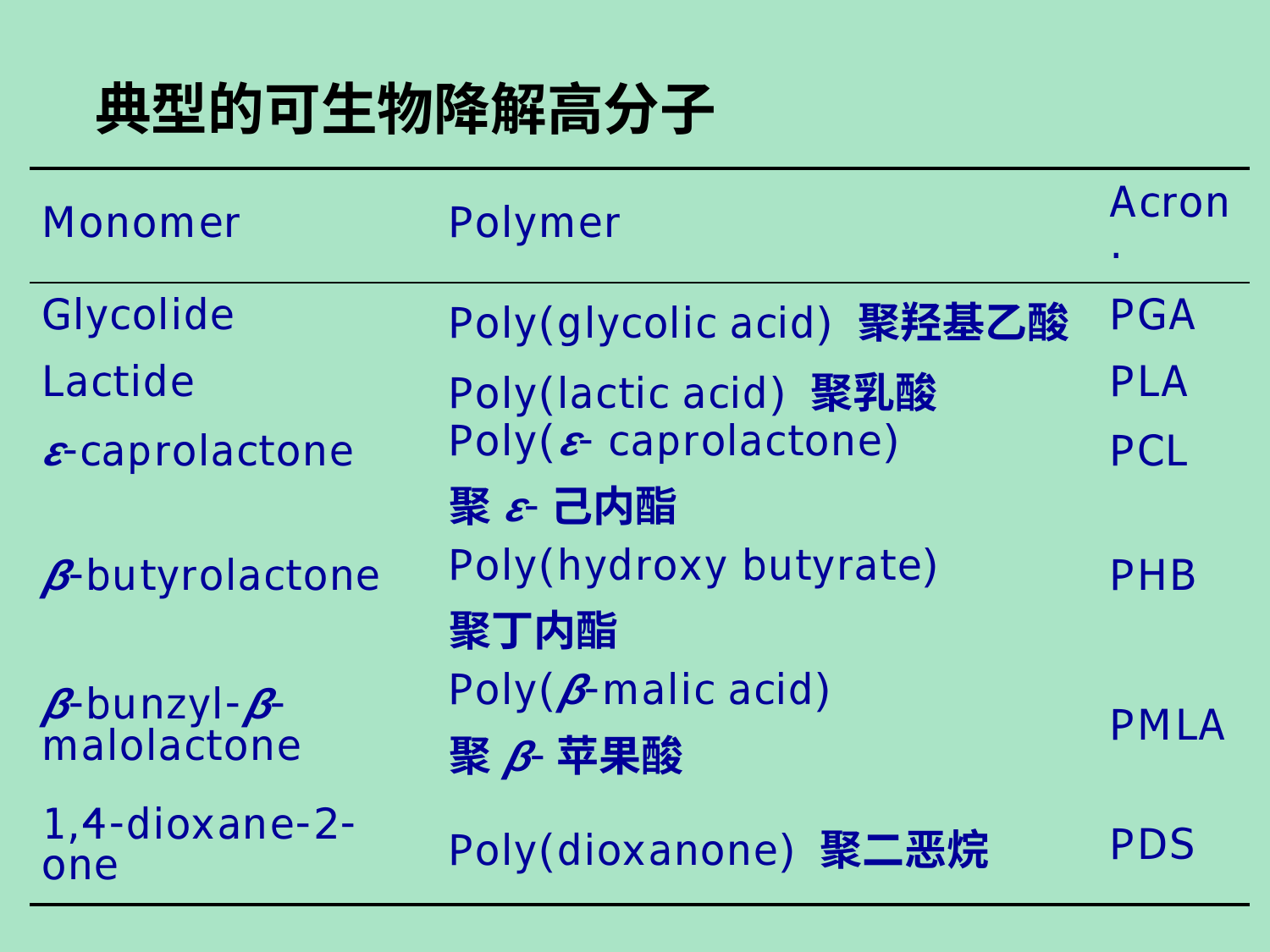

典型的可生物降解高分子
| Monomer | Polymer | Acron. |
| --- | --- | --- |
| Glycolide | Poly(glycolic acid) 聚羟基乙酸 | PGA |
| Lactide | Poly(lactic acid) 聚乳酸 | PLA |
| ε-caprolactone | Poly(ε- caprolactone) 聚ε-己内酯 | PCL |
| β-butyrolactone | Poly(hydroxy butyrate) 聚丁内酯 | PHB |
| β-bunzyl-β-malolactone | Poly(β-malic acid) 聚β-苹果酸 | PMLA |
| 1,4-dioxane-2-one | Poly(dioxanone) 聚二恶烷 | PDS |